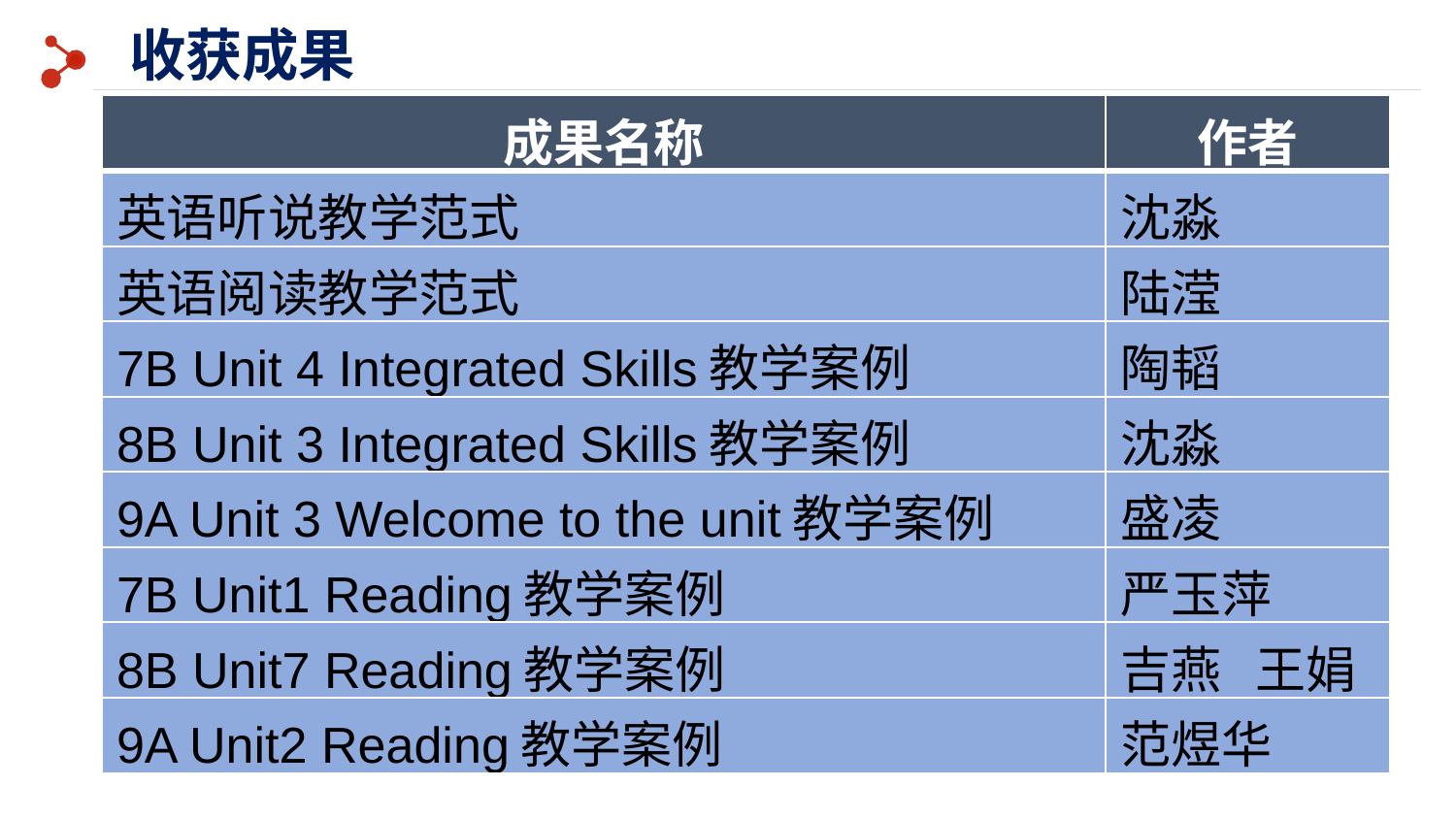

收获成果
| 成果名称 | 作者 |
| --- | --- |
| 英语听说教学范式 | 沈淼 |
| 英语阅读教学范式 | 陆滢 |
| 7B Unit 4 Integrated Skills教学案例 | 陶韬 |
| 8B Unit 3 Integrated Skills教学案例 | 沈淼 |
| 9A Unit 3 Welcome to the unit教学案例 | 盛凌 |
| 7B Unit1 Reading教学案例 | 严玉萍 |
| 8B Unit7 Reading教学案例 | 吉燕 王娟 |
| 9A Unit2 Reading教学案例 | 范煜华 |